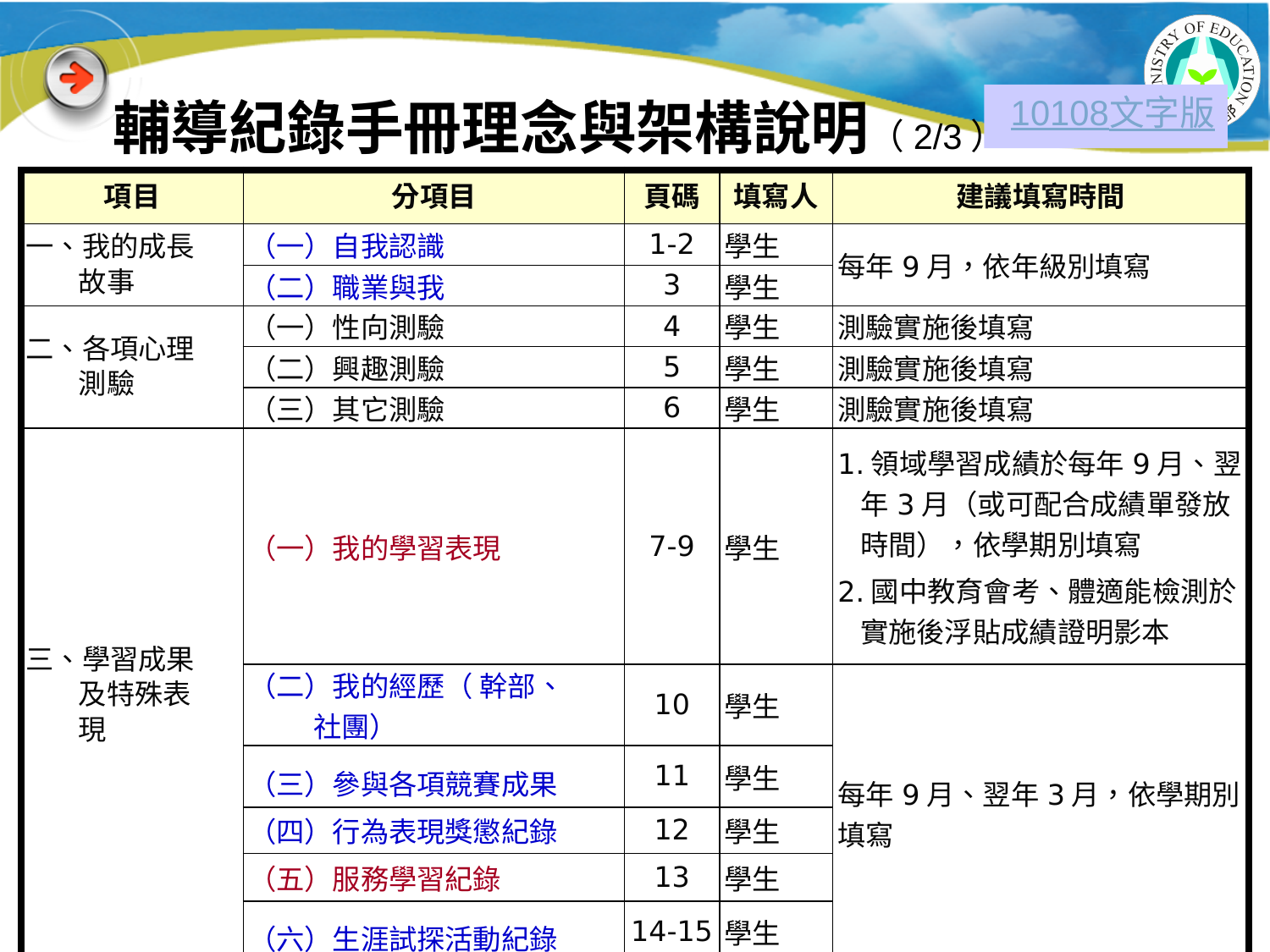

輔導紀錄手冊理念與架構說明（2/3）
10108文字版
| 項目 | 分項目 | 頁碼 | 填寫人 | 建議填寫時間 |
| --- | --- | --- | --- | --- |
| 一、我的成長 故事 | （一）自我認識 | 1-2 | 學生 | 每年9月，依年級別填寫 |
|  | （二）職業與我 | 3 | 學生 |  |
| 二、各項心理 測驗 | （一）性向測驗 | 4 | 學生 | 測驗實施後填寫 |
|  | （二）興趣測驗 | 5 | 學生 | 測驗實施後填寫 |
|  | （三）其它測驗 | 6 | 學生 | 測驗實施後填寫 |
| 三、學習成果 及特殊表 現 | （一）我的學習表現 | 7-9 | 學生 | 1.領域學習成績於每年9月、翌年3月（或可配合成績單發放時間），依學期別填寫 2.國中教育會考、體適能檢測於實施後浮貼成績證明影本 |
|  | （二）我的經歷（ 幹部、 社團） | 10 | 學生 | 每年9月、翌年3月，依學期別填寫 |
|  | （三）參與各項競賽成果 | 11 | 學生 |  |
|  | （四）行為表現獎懲紀錄 | 12 | 學生 |  |
|  | （五）服務學習紀錄 | 13 | 學生 |  |
|  | （六）生涯試探活動紀錄 | 14-15 | 學生 |  |
3